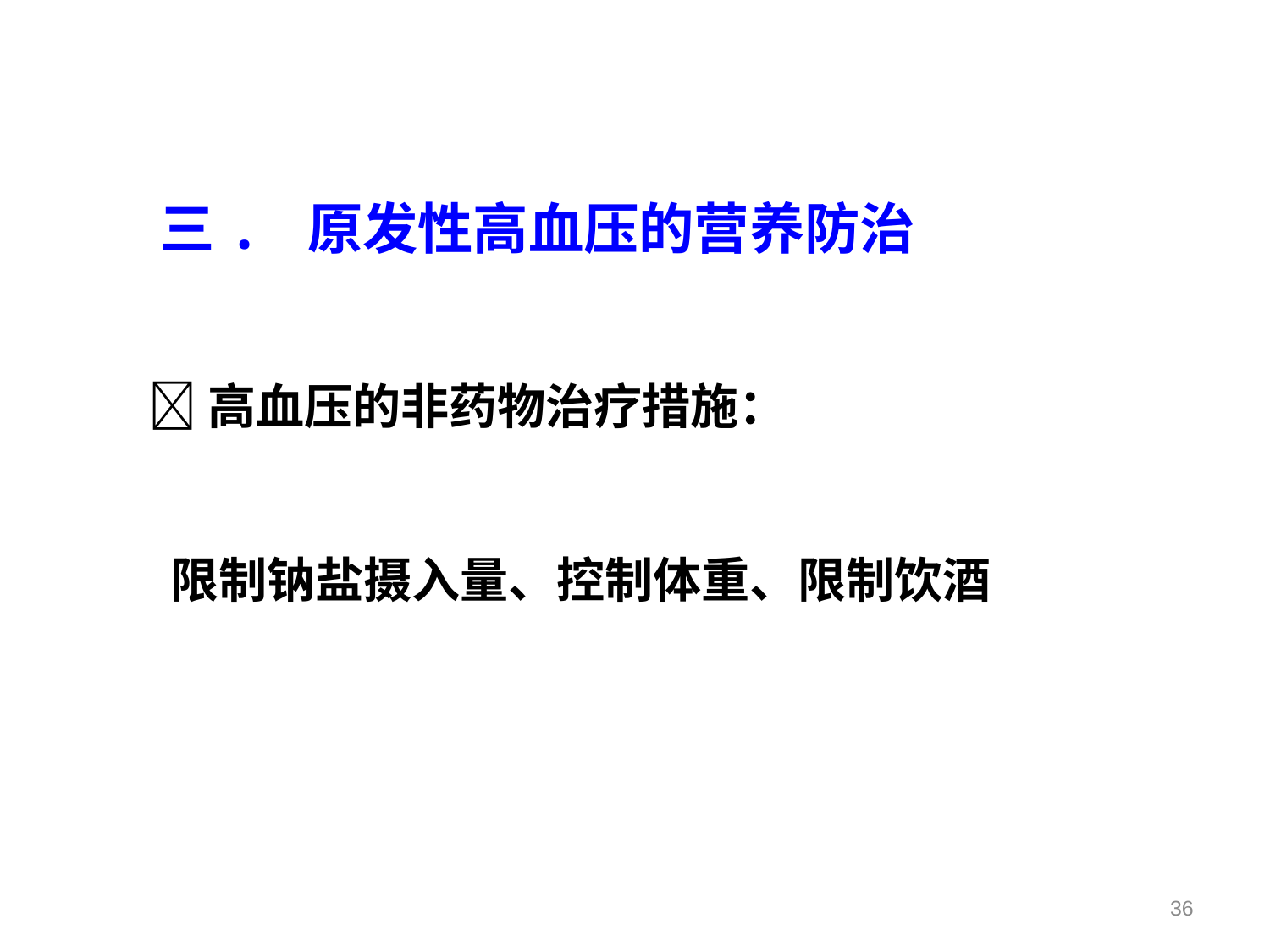

三. 原发性高血压的营养防治
 • 高血压的非药物治疗措施：
   限制钠盐摄入量、控制体重、限制饮酒
36